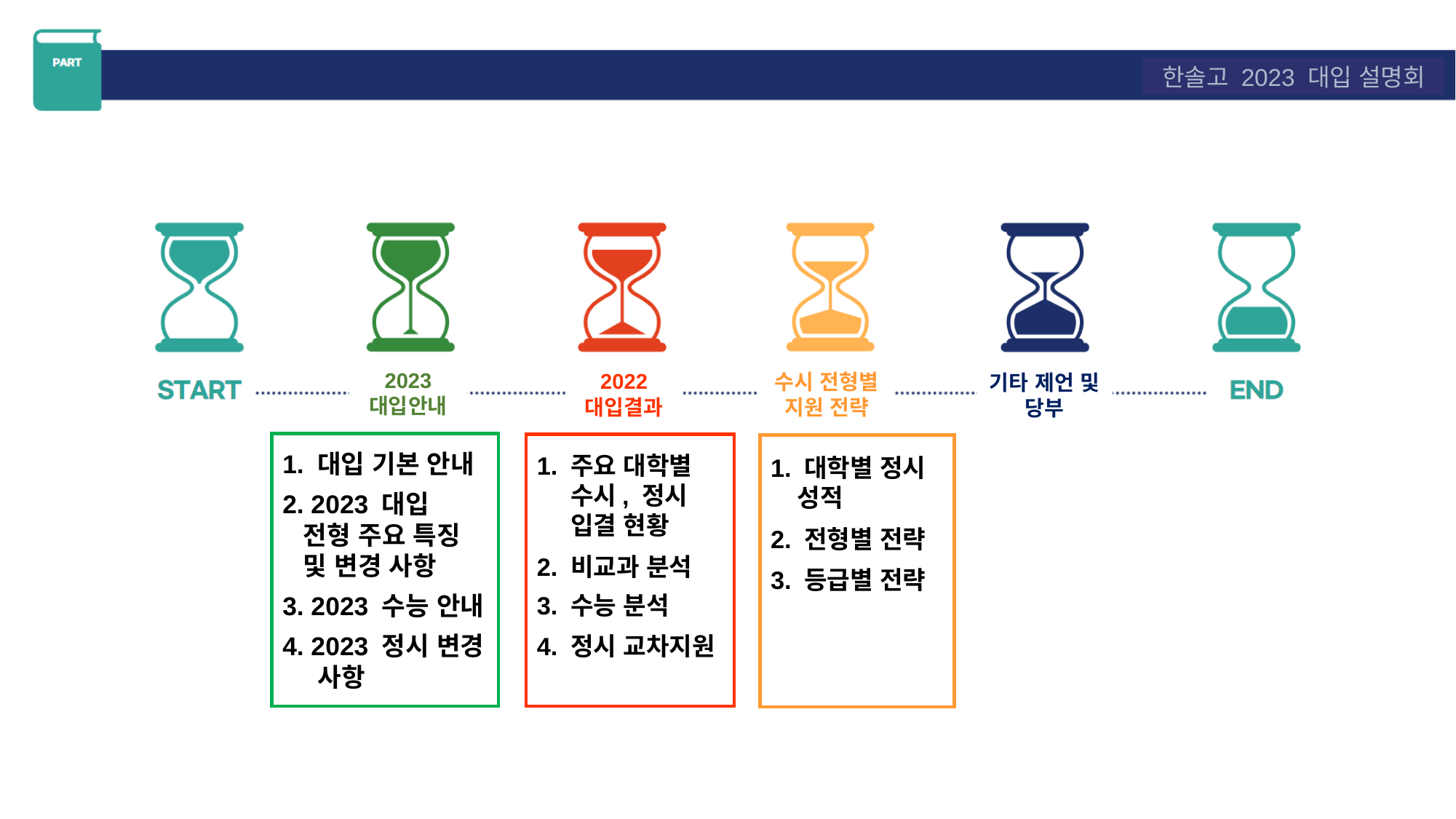

한솔고 2023 대입 설명회
2023
대입안내
2022
대입결과
수시 전형별 지원 전략
기타 제언 및 당부
1. 대입 기본 안내

2. 2023 대입
  전형 주요 특징
  및 변경 사항

3. 2023 수능 안내

4. 2023 정시 변경
    사항
1. 주요 대학별
    수시, 정시
    입결 현황

2. 비교과 분석

3. 수능 분석

4. 정시 교차지원

1. 대학별 정시
   성적

2. 전형별 전략

3. 등급별 전략